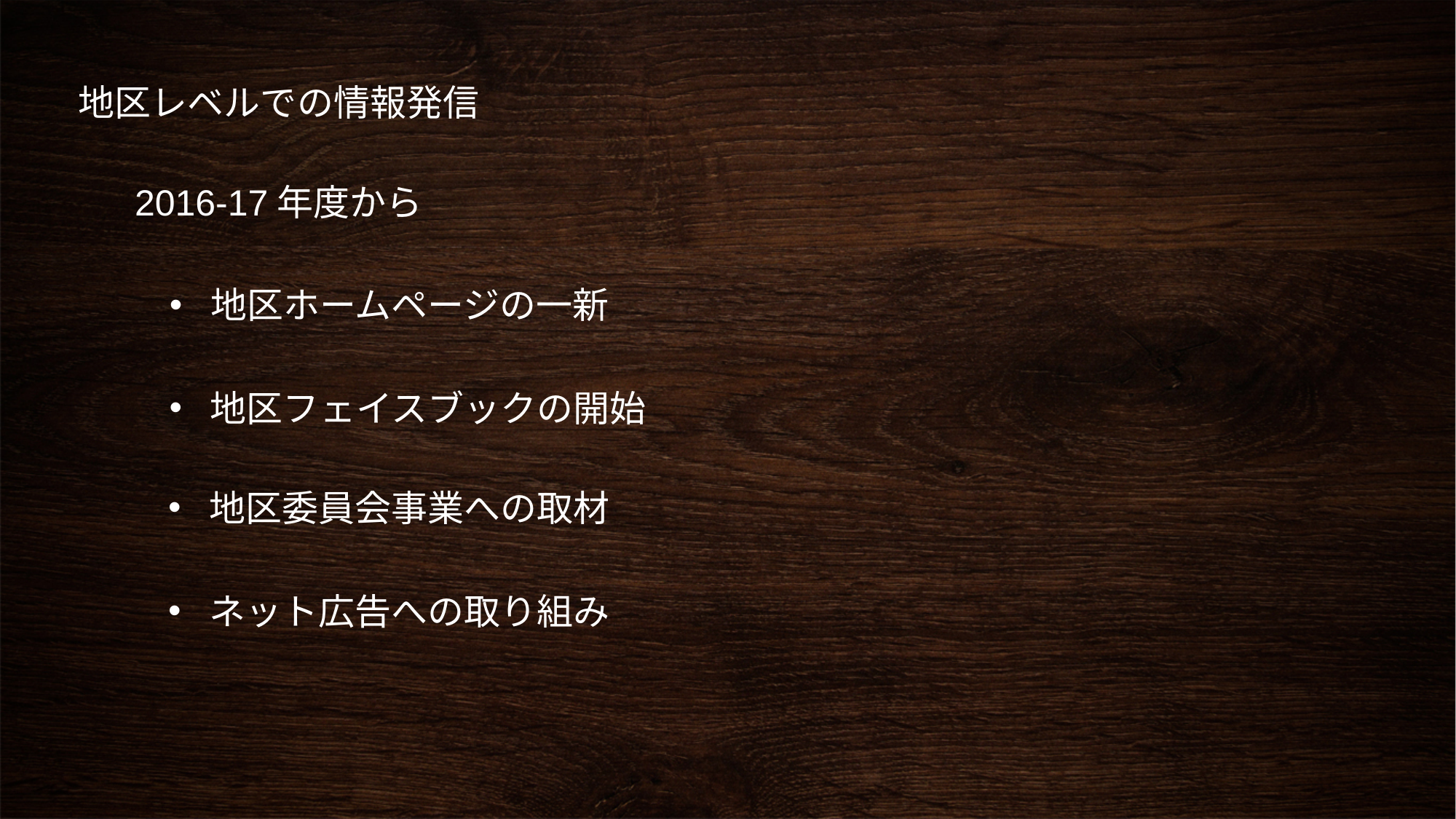

地区レベルでの情報発信
2016-17年度から
地区ホームページの一新
地区フェイスブックの開始
地区委員会事業への取材
ネット広告への取り組み